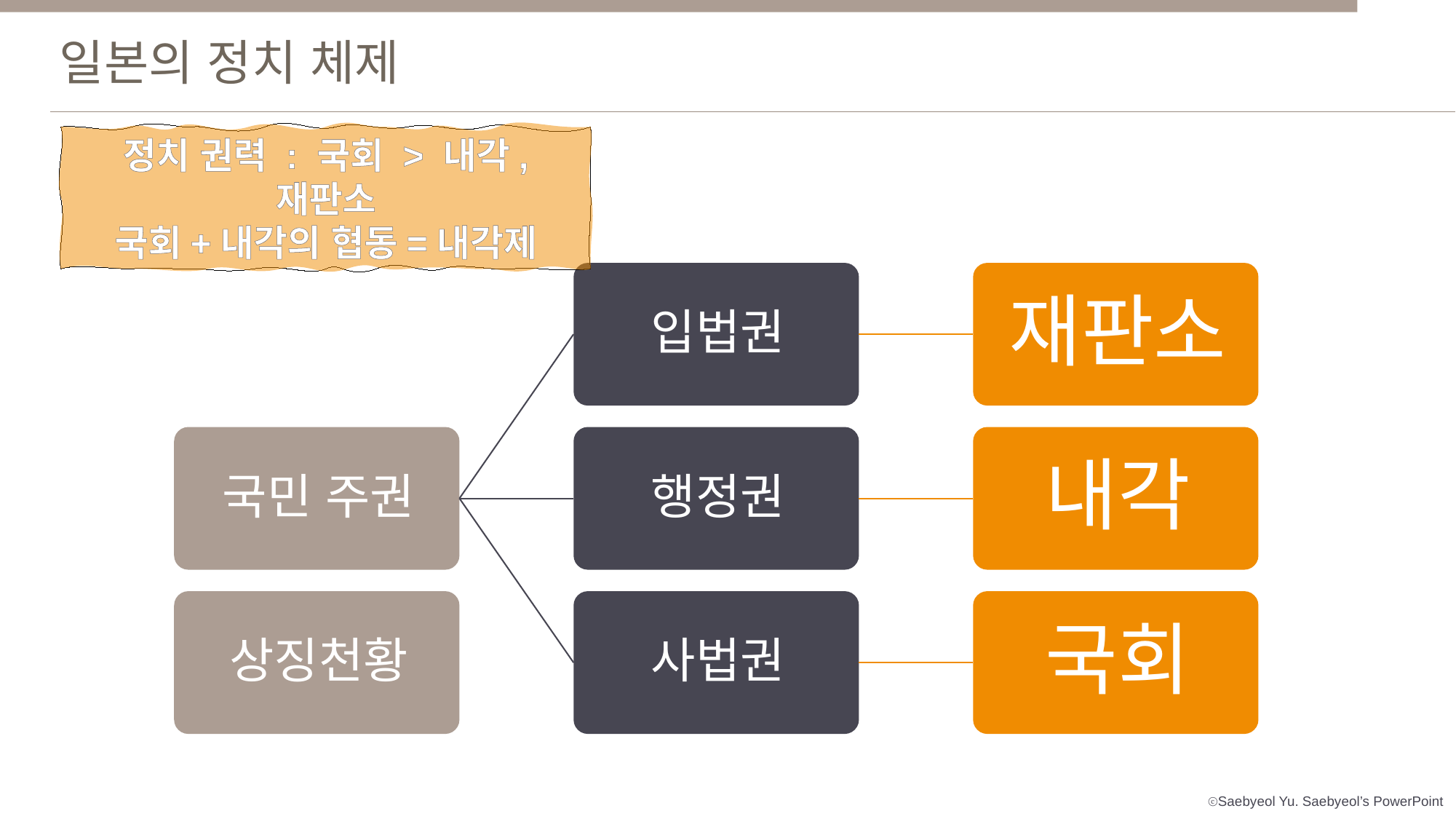

일본의 정치 체제
정치 권력 : 국회 > 내각, 재판소
국회+내각의 협동=내각제
국민 주권

입법권

재판소

행정권

내각

사법권

국회
상징천황